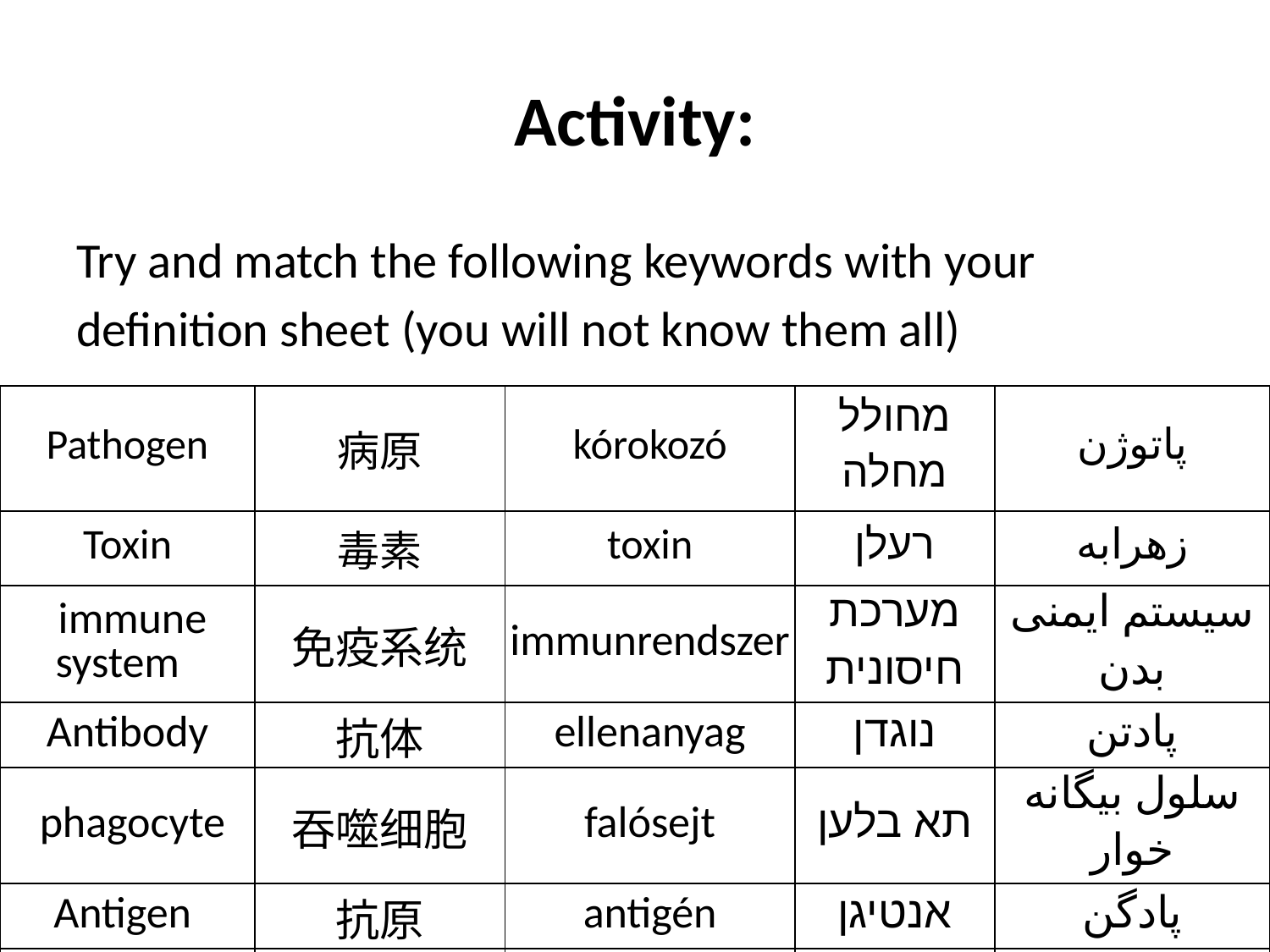

# Activity:
Try and match the following keywords with your
definition sheet (you will not know them all)

| Pathogen | 病原 | kórokozó | מחולל מחלה | پاتوژن |
| --- | --- | --- | --- | --- |
| Toxin | 毒素 | toxin | רעלן | زهرابه |
| immune system | 免疫系统 | immunrendszer | מערכת חיסונית | سیستم ایمنی بدن |
| Antibody | 抗体 | ellenanyag | נוגדן | پادتن |
| phagocyte | 吞噬细胞 | falósejt | תא בלען | سلول بیگانه خوار |
| Antigen | 抗原 | antigén | אנטיגן | پادگن |
| Lymphocyte | 淋巴细胞 | limfociták | לימפוציטים | لنفوسیت ها |